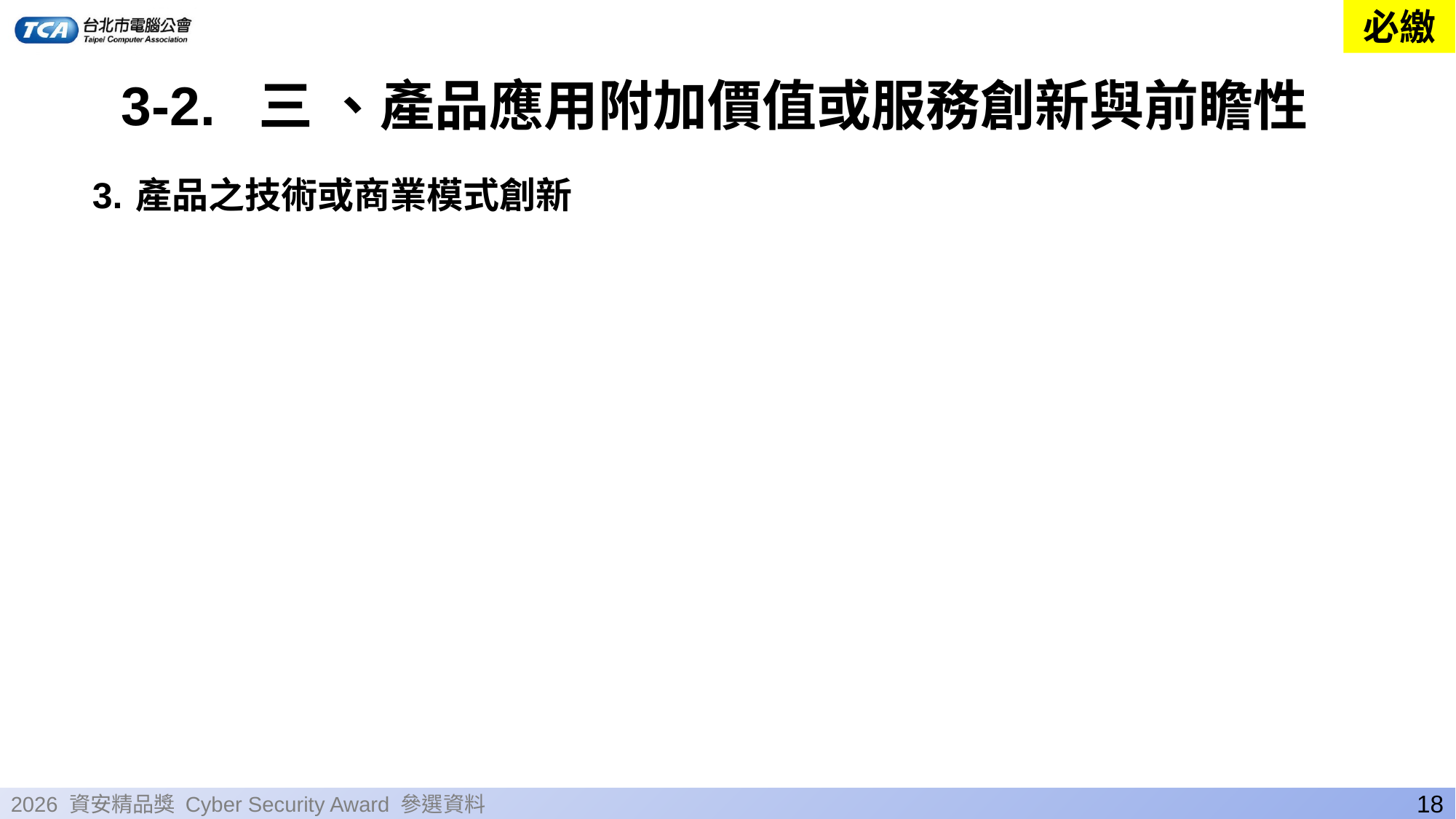

必繳
3-2.  三 、產品應用附加價值或服務創新與前瞻性
3.	產品之技術或商業模式創新
18